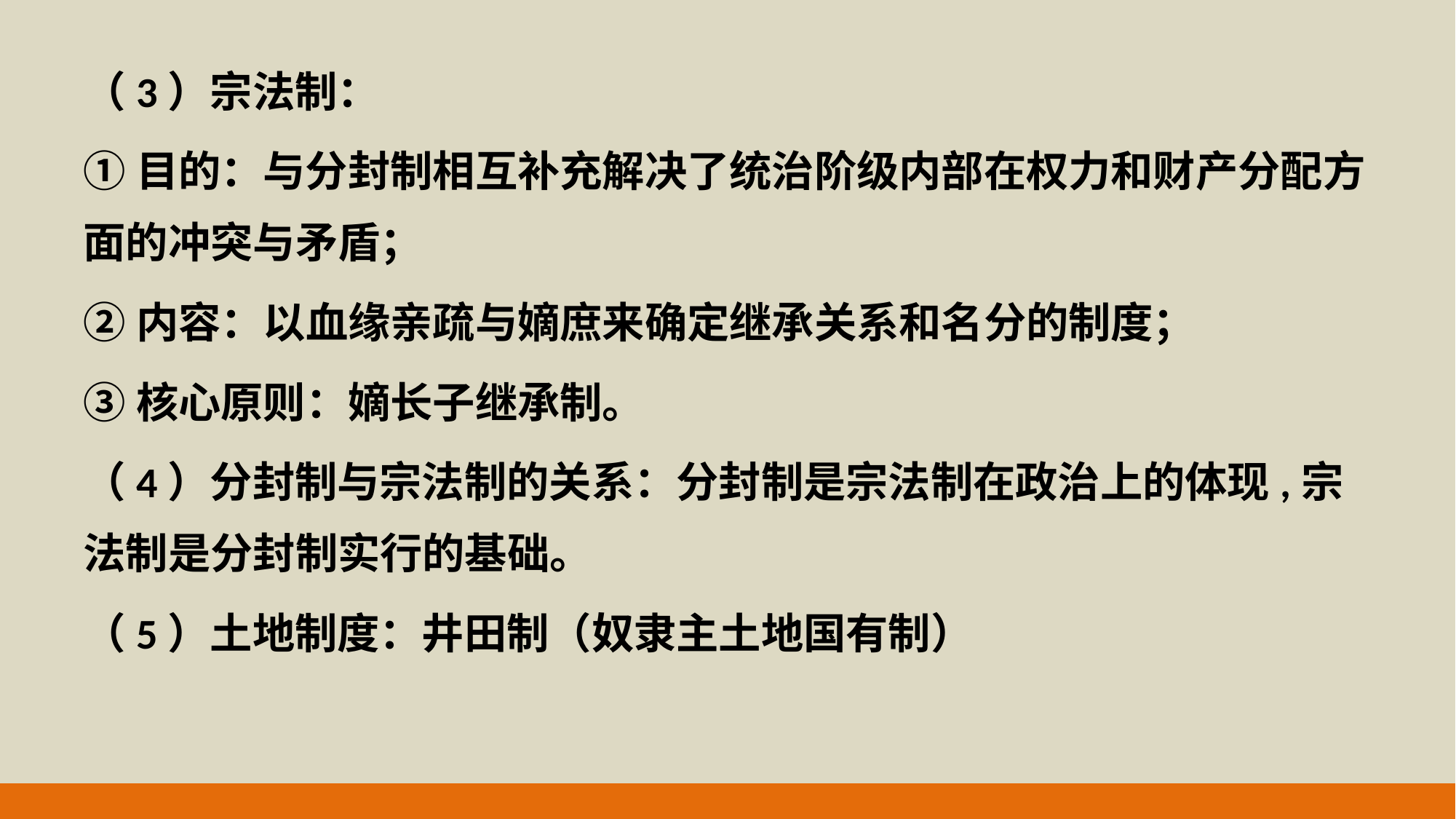

（3）宗法制：
①目的：与分封制相互补充解决了统治阶级内部在权力和财产分配方面的冲突与矛盾；
②内容：以血缘亲疏与嫡庶来确定继承关系和名分的制度；
③核心原则：嫡长子继承制。
（4）分封制与宗法制的关系：分封制是宗法制在政治上的体现,宗法制是分封制实行的基础。
（5）土地制度：井田制（奴隶主土地国有制）